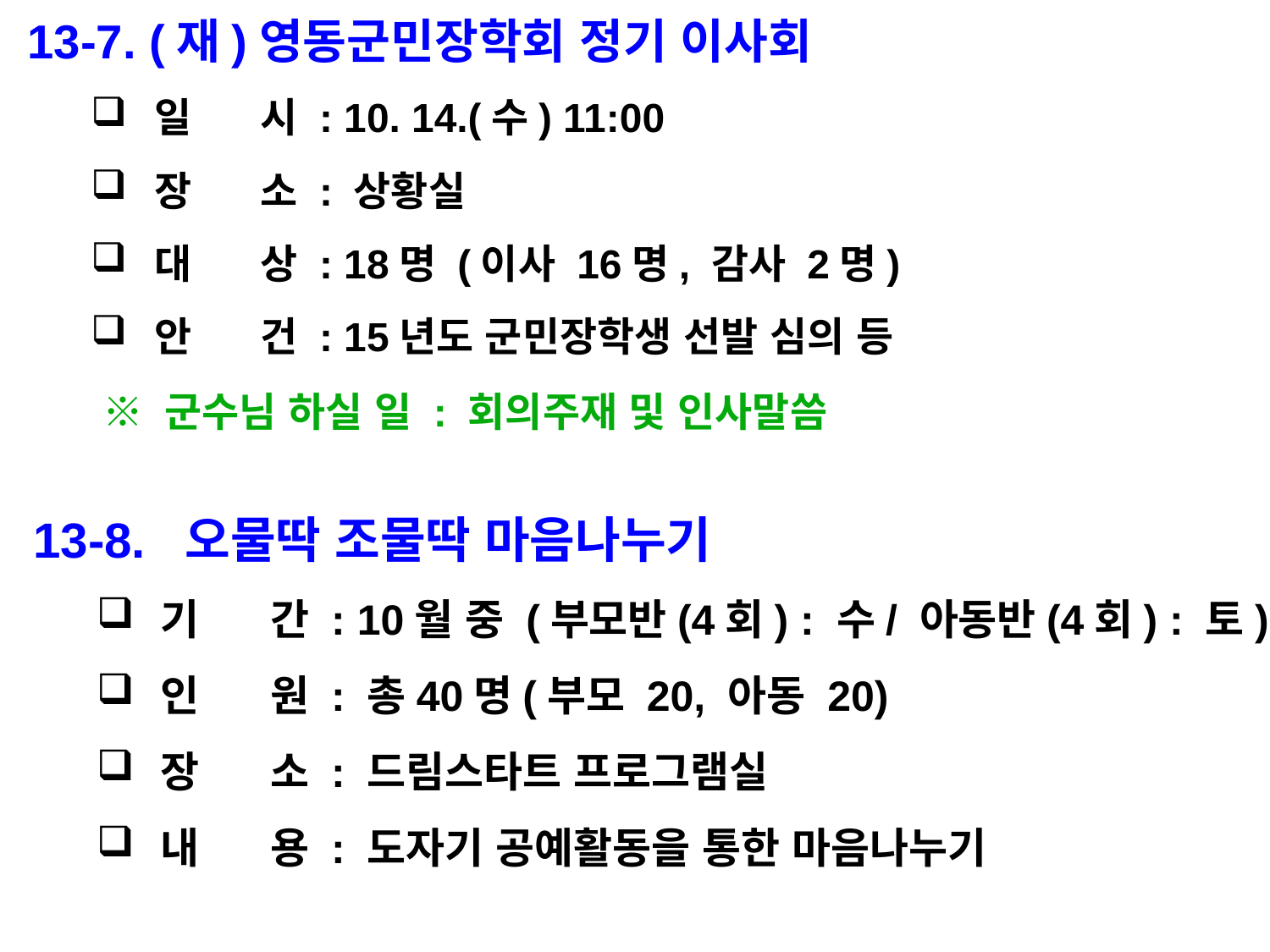

13-7. (재)영동군민장학회 정기 이사회
일      시 : 10. 14.(수) 11:00
장      소 : 상황실
대      상 : 18명 (이사 16명, 감사 2명)
안      건 : 15년도 군민장학생 선발 심의 등
 ※ 군수님 하실 일 : 회의주재 및 인사말씀

13-8.  오물딱 조물딱 마음나누기
기      간 : 10월 중 (부모반(4회) : 수/ 아동반(4회) : 토)
인      원 : 총40명(부모 20, 아동 20)
장      소 : 드림스타트 프로그램실
내      용 : 도자기 공예활동을 통한 마음나누기